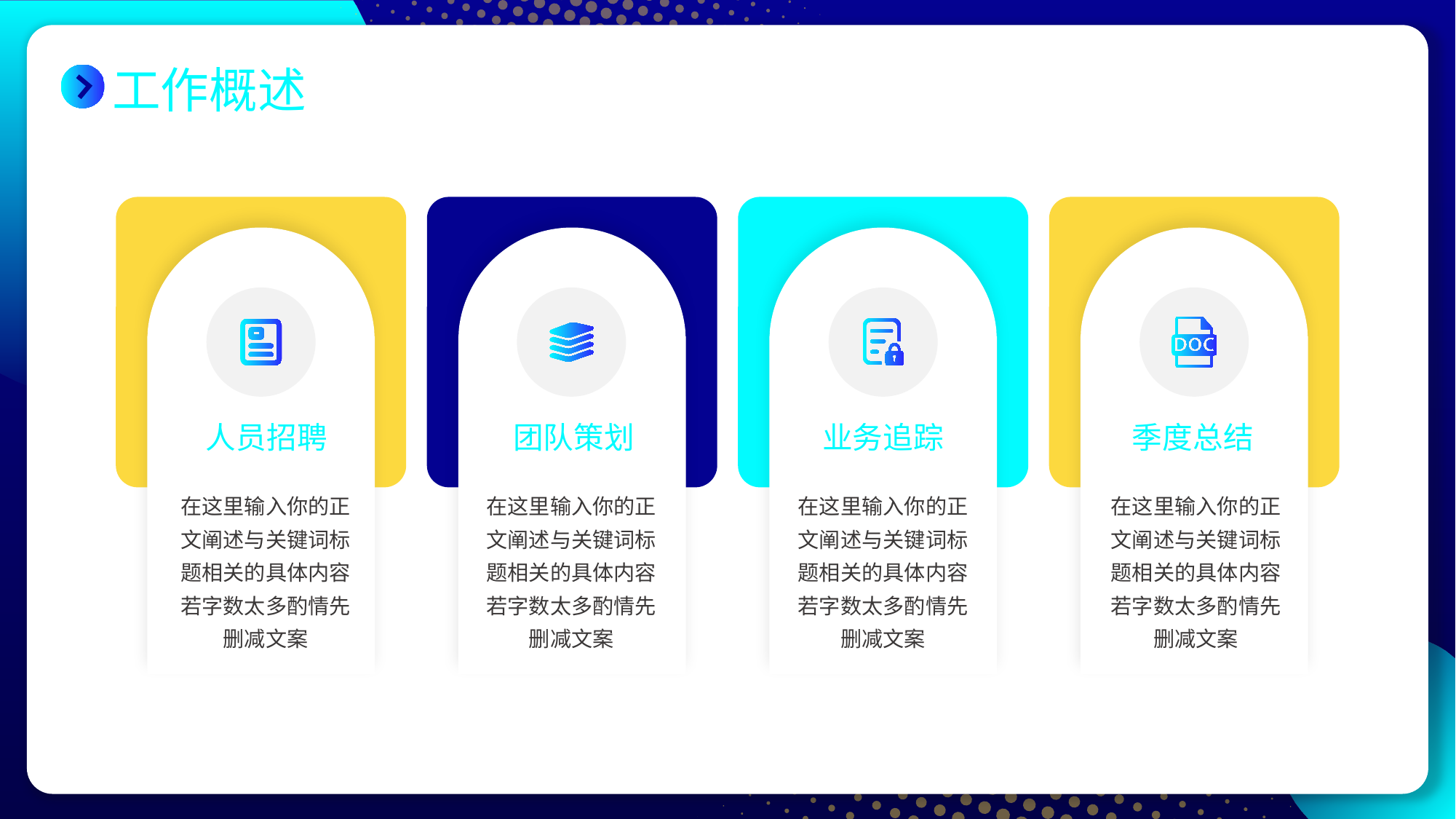

# 工作概述

人员招聘
团队策划
业务追踪
季度总结
在这里输入你的正文阐述与关键词标题相关的具体内容若字数太多酌情先删减文案
在这里输入你的正文阐述与关键词标题相关的具体内容若字数太多酌情先删减文案
在这里输入你的正文阐述与关键词标题相关的具体内容若字数太多酌情先删减文案
在这里输入你的正文阐述与关键词标题相关的具体内容若字数太多酌情先删减文案